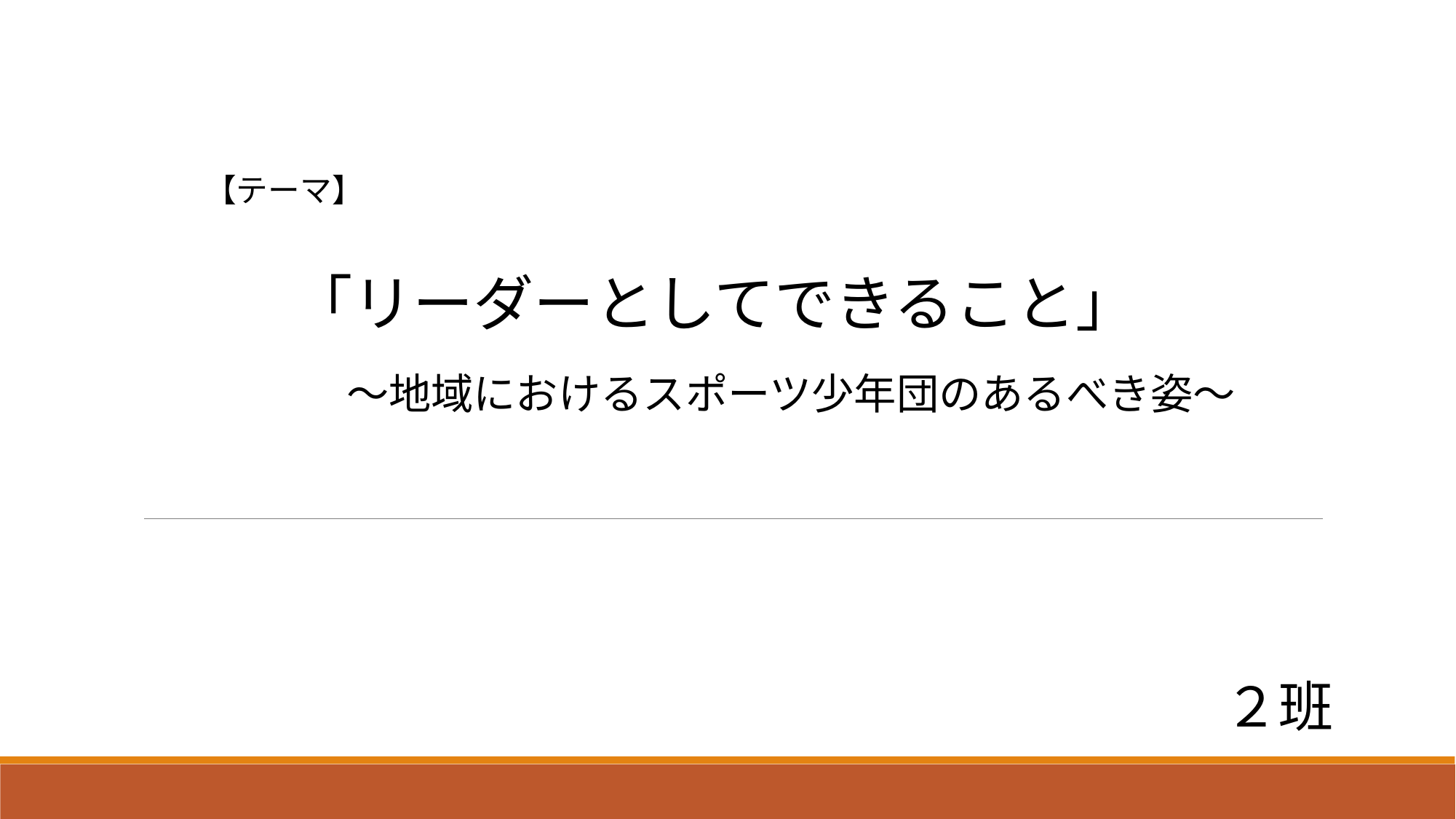

【テーマ】
「リーダーとしてできること」

　　～地域におけるスポーツ少年団のあるべき姿～
２班